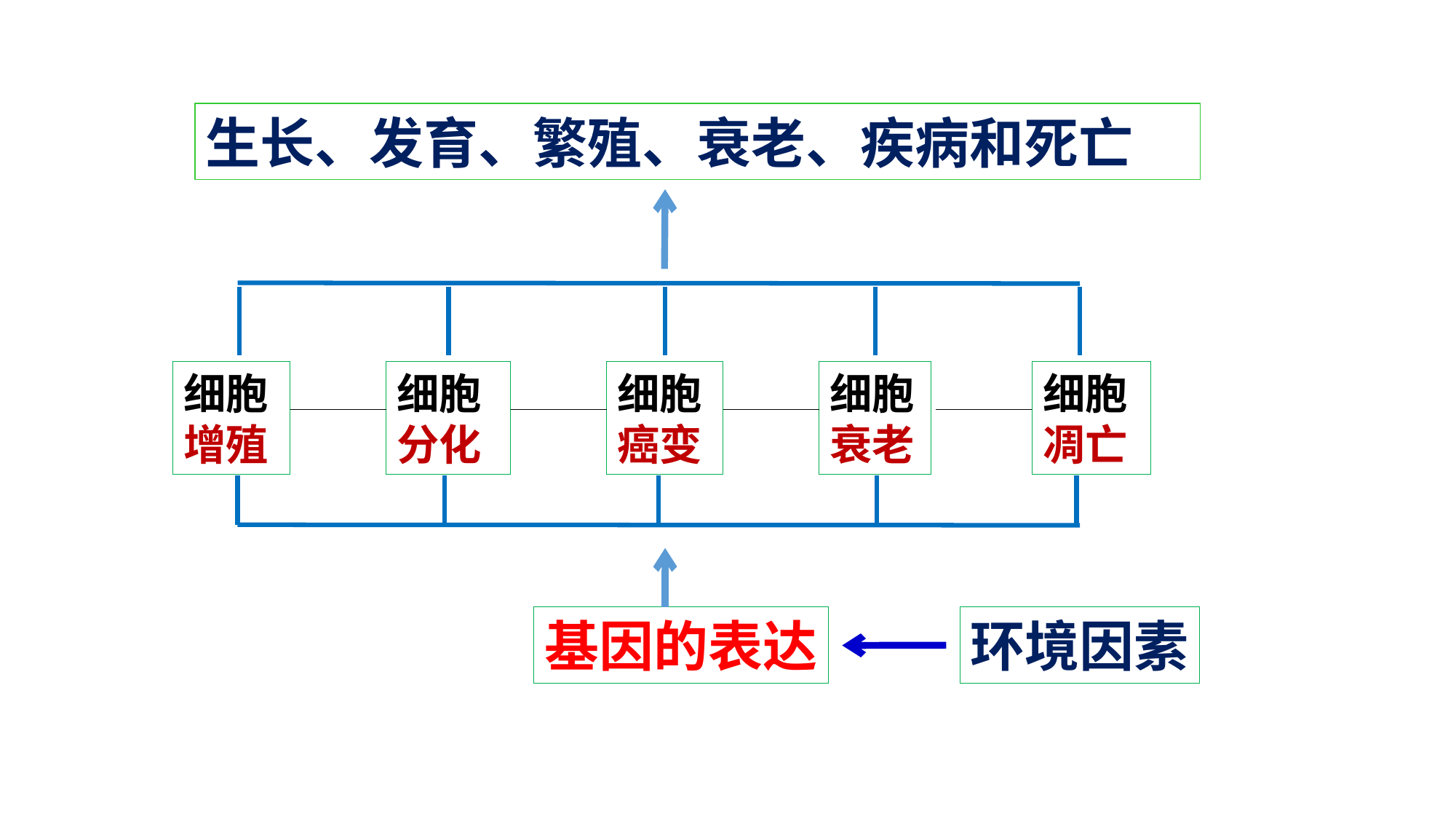

生长、发育、繁殖、衰老、疾病和死亡
细胞增殖
细胞癌变
细胞衰老
细胞分化
细胞凋亡
基因的表达
环境因素